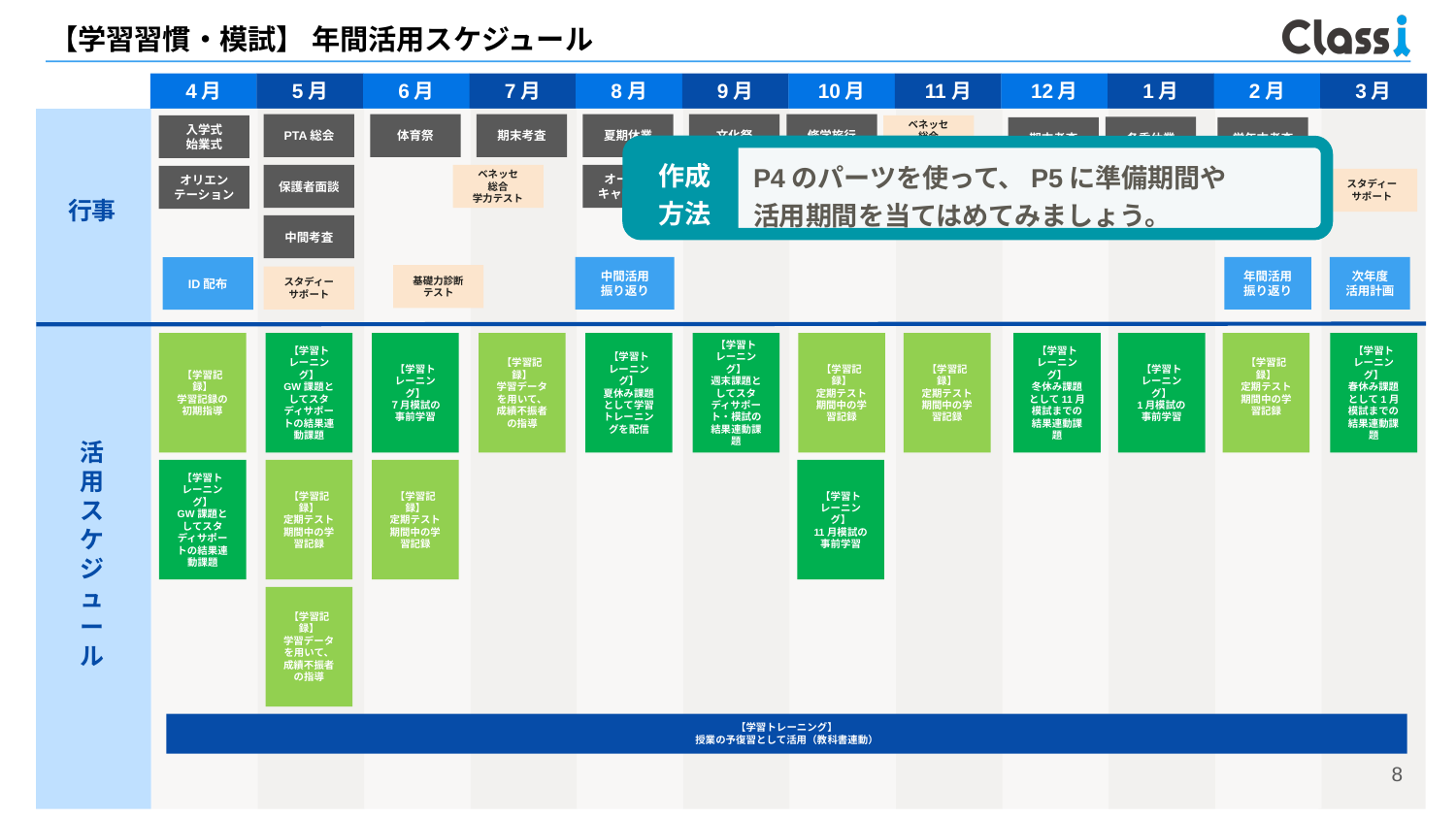

【学習習慣・模試】 年間活用スケジュール
4月
5月
6月
7月
8月
9月
10月
11月
12月
1月
2月
3月

行事

活
用
ス
ケ
ジ
ュ
ー
ル
PTA総会
体育祭
期末考査
夏期休業
文化祭
修学旅行
入学式
始業式
ベネッセ
総合
学力テスト
冬季休業
期末考査
学年末考査

作成
方法
P4のパーツを使って、P5に準備期間や
活用期間を当てはめてみましょう。
保護者面談
ベネッセ
総合
学力テスト
オープンキャンパス
総合型
選抜出願
オリエン
テーション
ベネッセ
総合
学力テスト
大学入学共通テスト模試（高２）
スタディー
サポート
中間考査
中間活用
振り返り
年間活用
振り返り
次年度
活用計画
ID配布
基礎力診断
テスト
スタディー
サポート
【学習記録】
学習記録の初期指導
【学習トレーニング】
GW課題としてスタディサポートの結果連動課題
【学習トレーニング】
７月模試の事前学習
【学習記録】
学習データを用いて、成績不振者の指導
【学習トレーニング】
夏休み課題として学習トレーニングを配信
【学習トレーニング】
週末課題としてスタディサポート・模試の結果連動課題
【学習記録】
定期テスト期間中の学習記録
【学習記録】
定期テスト期間中の学習記録
【学習トレーニング】
冬休み課題として11月模試までの結果連動課題
【学習トレーニング】
1月模試の事前学習
【学習記録】
定期テスト期間中の学習記録

【学習トレーニング】
春休み課題として1月模試までの結果連動課題
【学習トレーニング】
11月模試の事前学習
【学習トレーニング】
GW課題としてスタディサポートの結果連動課題
【学習記録】
定期テスト期間中の学習記録
【学習記録】
定期テスト期間中の学習記録
【学習記録】
学習データを用いて、成績不振者の指導
【学習トレーニング】
授業の予復習として活用（教科書連動）
8